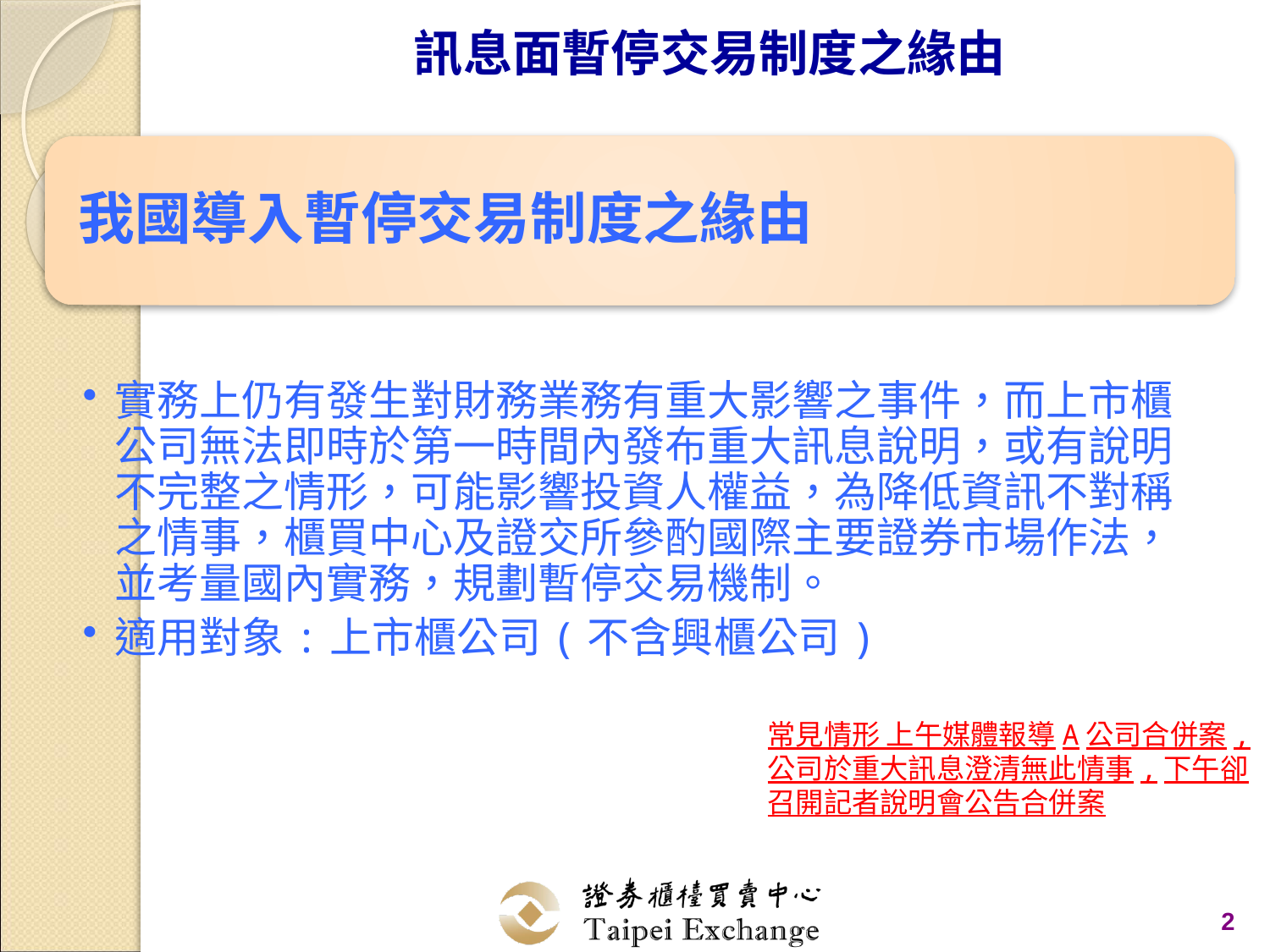

訊息面暫停交易制度之緣由
我國導入暫停交易制度之緣由

實務上仍有發生對財務業務有重大影響之事件，而上市櫃公司無法即時於第一時間內發布重大訊息說明，或有說明不完整之情形，可能影響投資人權益，為降低資訊不對稱之情事，櫃買中心及證交所參酌國際主要證券市場作法，並考量國內實務，規劃暫停交易機制。
適用對象:上市櫃公司(不含興櫃公司)

常見情形 上午媒體報導A公司合併案,公司於重大訊息澄清無此情事,下午卻召開記者說明會公告合併案
2